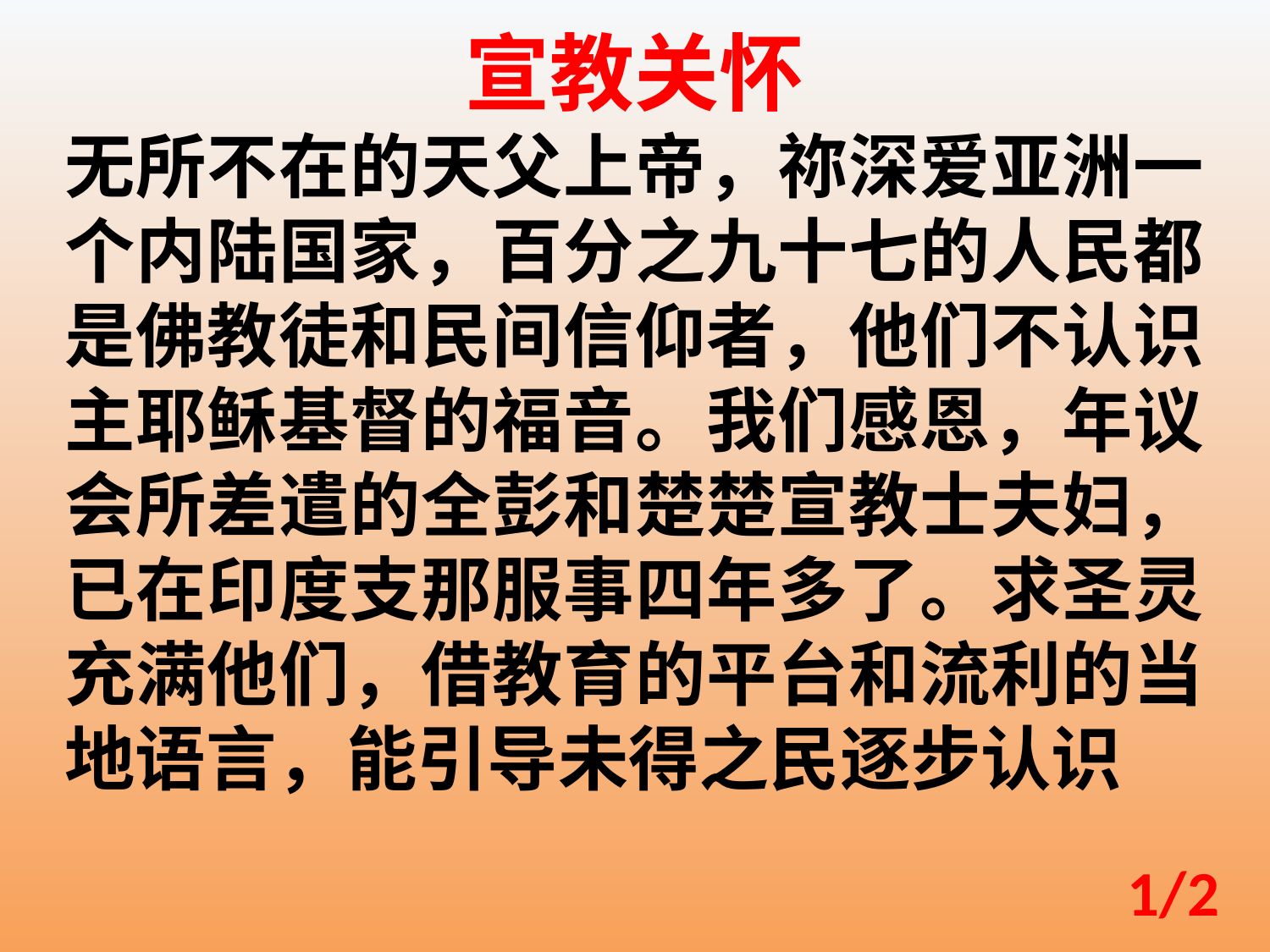

宣教关怀
无所不在的天父上帝，祢深爱亚洲一个内陆国家，百分之九十七的人民都是佛教徒和民间信仰者，他们不认识主耶稣基督的福音。我们感恩，年议会所差遣的全彭和楚楚宣教士夫妇，已在印度支那服事四年多了。求圣灵充满他们，借教育的平台和流利的当地语言，能引导未得之民逐步认识
1/2